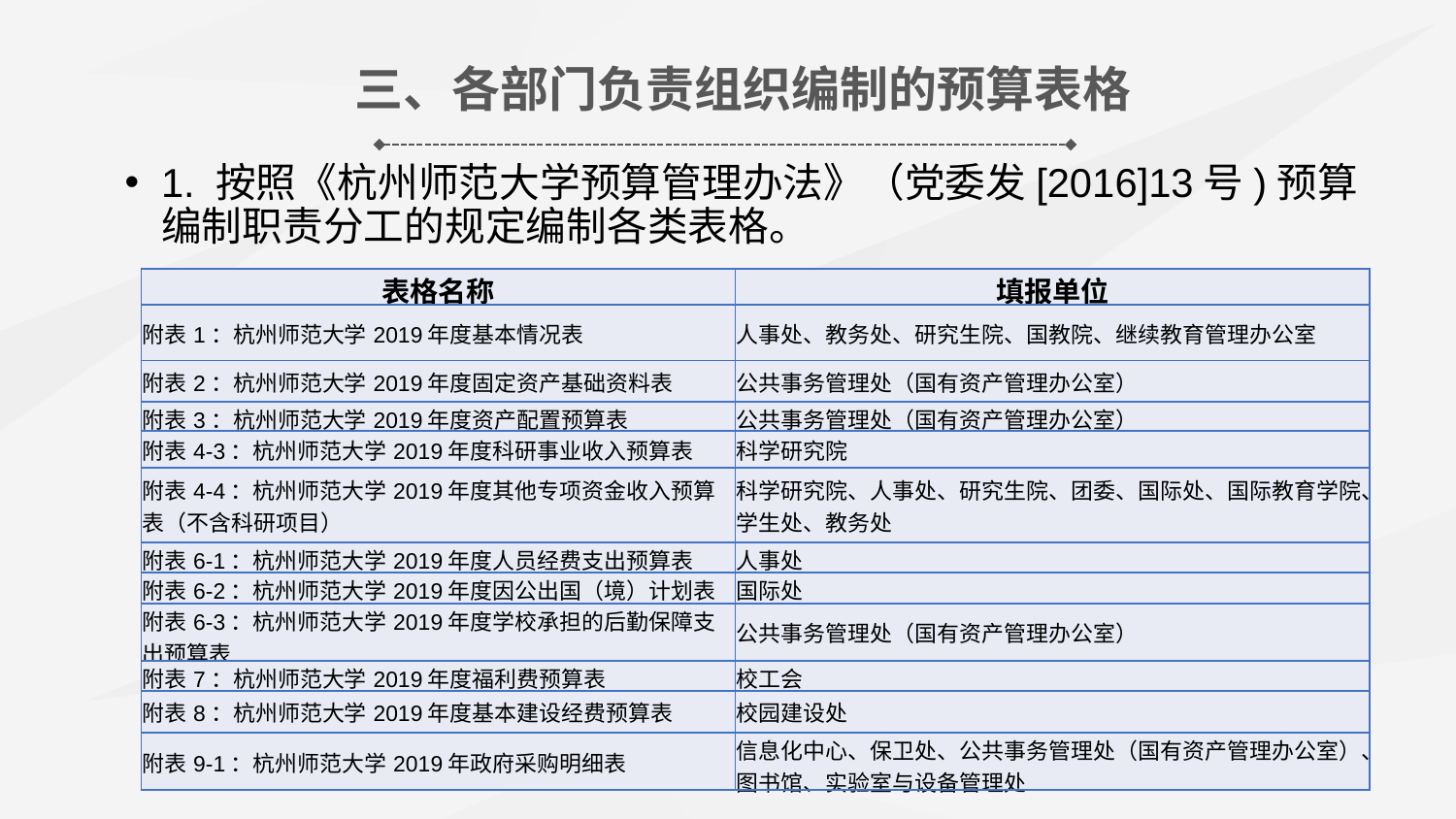

三、各部门负责组织编制的预算表格
1. 按照《杭州师范大学预算管理办法》（党委发[2016]13号)预算编制职责分工的规定编制各类表格。
| 表格名称 | 填报单位 |
| --- | --- |
| 附表1：杭州师范大学2019年度基本情况表 | 人事处、教务处、研究生院、国教院、继续教育管理办公室 |
| 附表2：杭州师范大学2019年度固定资产基础资料表 | 公共事务管理处（国有资产管理办公室） |
| 附表3：杭州师范大学2019年度资产配置预算表 | 公共事务管理处（国有资产管理办公室） |
| 附表4-3：杭州师范大学2019年度科研事业收入预算表 | 科学研究院 |
| 附表4-4：杭州师范大学2019年度其他专项资金收入预算表（不含科研项目） | 科学研究院、人事处、研究生院、团委、国际处、国际教育学院、学生处、教务处 |
| 附表6-1：杭州师范大学2019年度人员经费支出预算表 | 人事处 |
| 附表6-2：杭州师范大学2019年度因公出国（境）计划表 | 国际处 |
| 附表6-3：杭州师范大学2019年度学校承担的后勤保障支出预算表 | 公共事务管理处（国有资产管理办公室） |
| 附表7：杭州师范大学2019年度福利费预算表 | 校工会 |
| 附表8：杭州师范大学2019年度基本建设经费预算表 | 校园建设处 |
| 附表9-1：杭州师范大学2019年政府采购明细表 | 信息化中心、保卫处、公共事务管理处（国有资产管理办公室）、图书馆、实验室与设备管理处 |